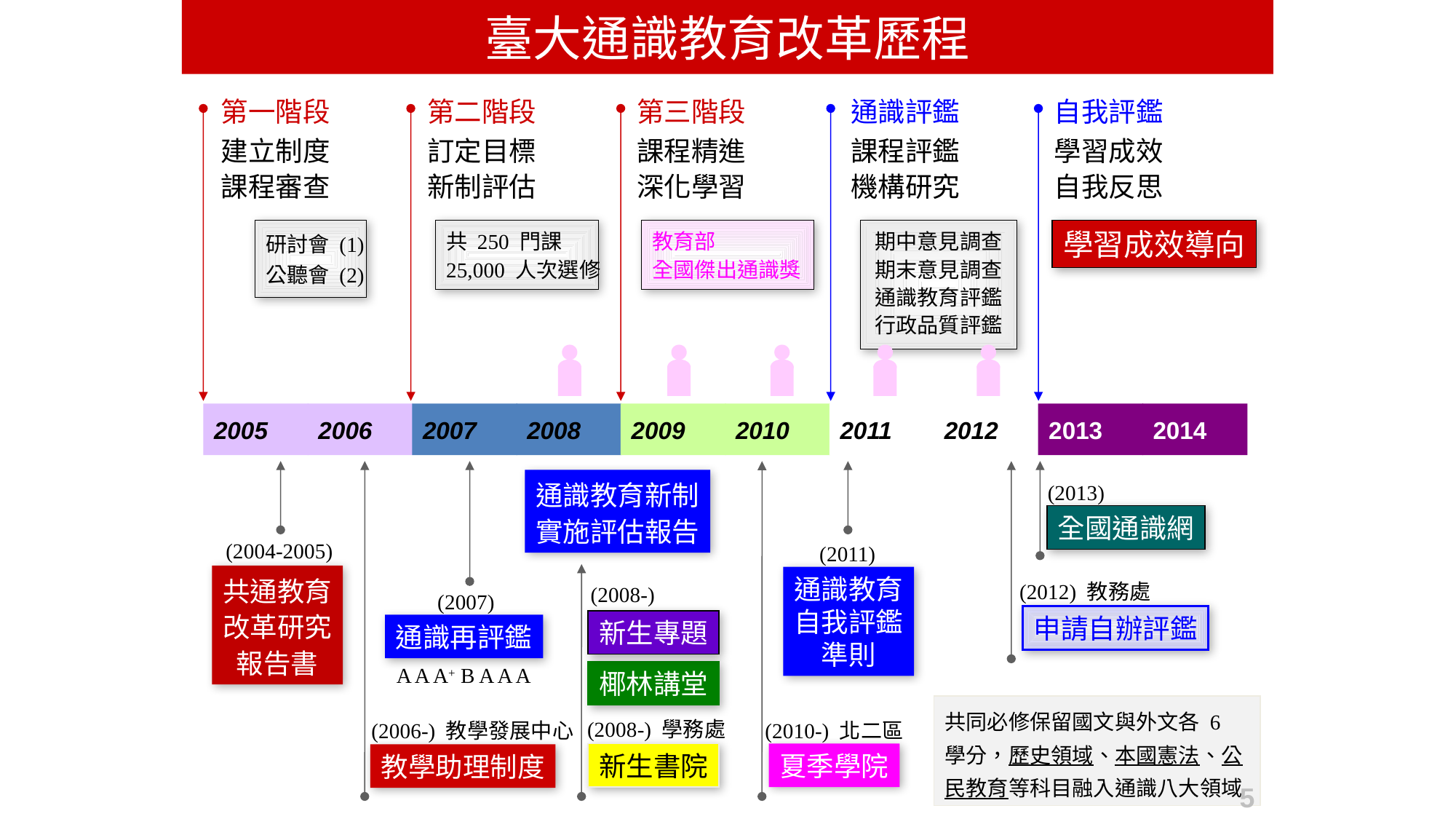

臺大通識教育改革歷程
第一階段
建立制度
課程審查

第二階段
訂定目標
新制評估

第三階段
課程精進
深化學習

通識評鑑
課程評鑑
機構研究

自我評鑑
學習成效
自我反思

學習成效導向
研討會 (1)
公聽會 (2)
期中意見調查
期末意見調查
通識教育評鑑
行政品質評鑑

共 250 門課
25,000 人次選修
教育部
全國傑出通識獎

2005
2006
2007
2008
2009
2010
2011
2012
2013
2014

(2006-) 教學發展中心

(2007)

(2004-2005)

(2011)

(2012) 教務處

(2013)

(2010-) 北二區
通識教育新制
實施評估報告
全國通識網

(2008-)
(2008-) 學務處
共通教育
改革研究
報告書
通識教育
自我評鑑
準則
申請自辦評鑑
新生專題
通識再評鑑
A A A+ B A A A
椰林講堂
共同必修保留國文與外文各 6 學分，歷史領域、本國憲法、公民教育等科目融入通識八大領域
新生書院
夏季學院
教學助理制度
5